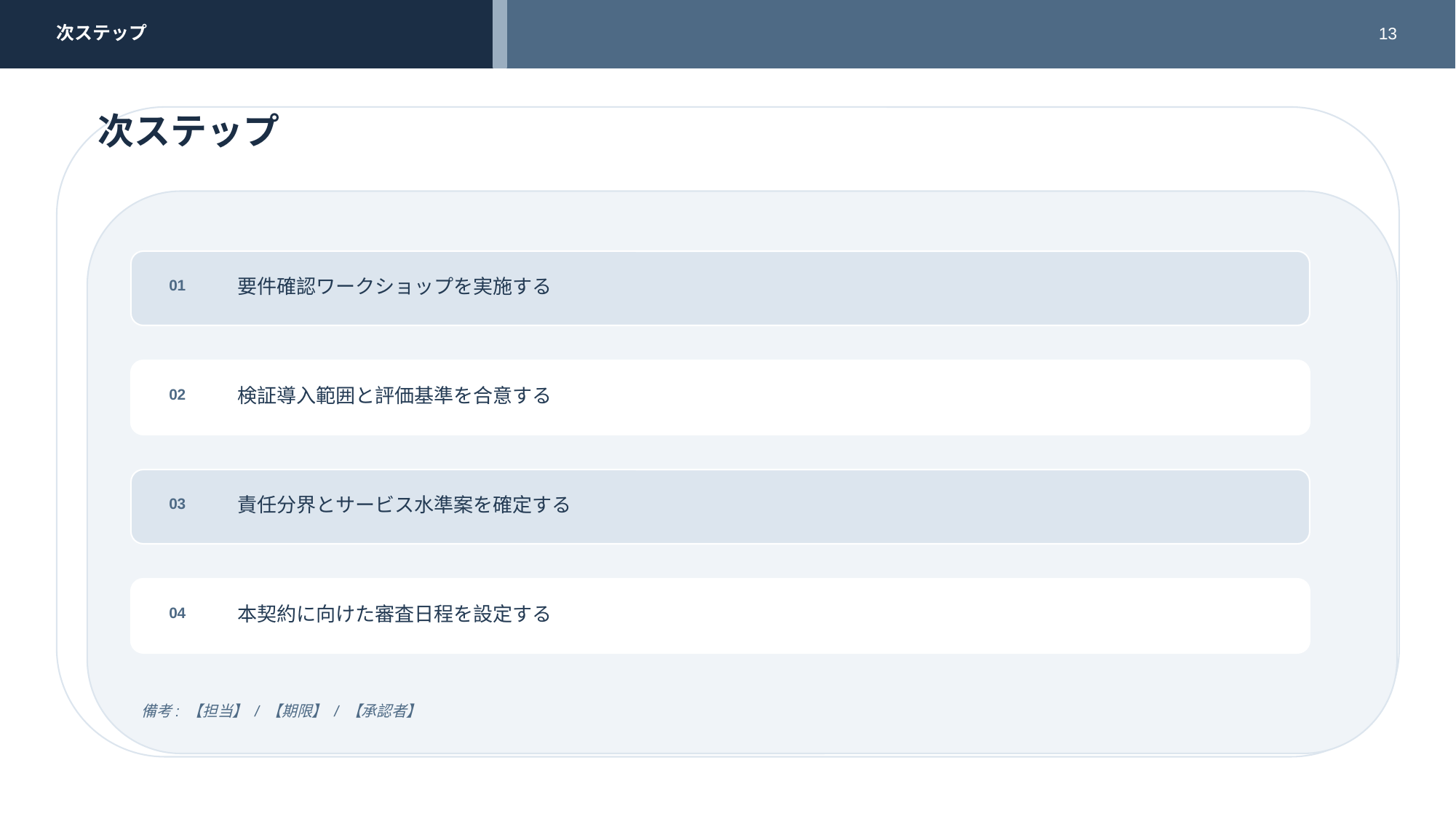

次ステップ
13
次ステップ

要件確認ワークショップを実施する
01

検証導入範囲と評価基準を合意する
02

責任分界とサービス水準案を確定する
03

本契約に向けた審査日程を設定する
04
備考: 【担当】 / 【期限】 / 【承認者】